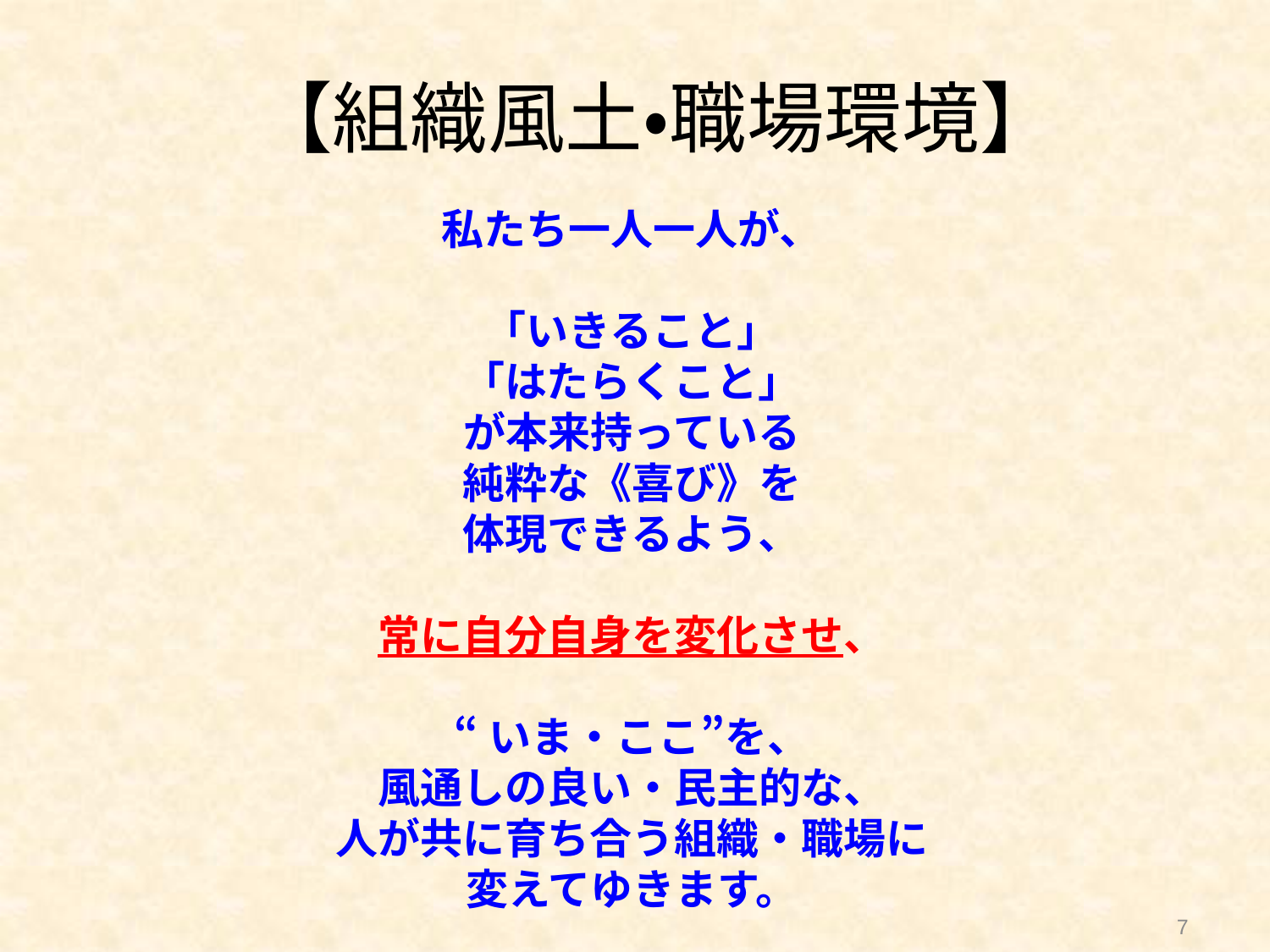

# 【組織風土・職場環境】
私たち一人一人が、

「いきること」
「はたらくこと」
が本来持っている
純粋な《喜び》を
体現できるよう、

常に自分自身を変化させ、

“いま・ここ”を、
風通しの良い・民主的な、
人が共に育ち合う組織・職場に
変えてゆきます。
7